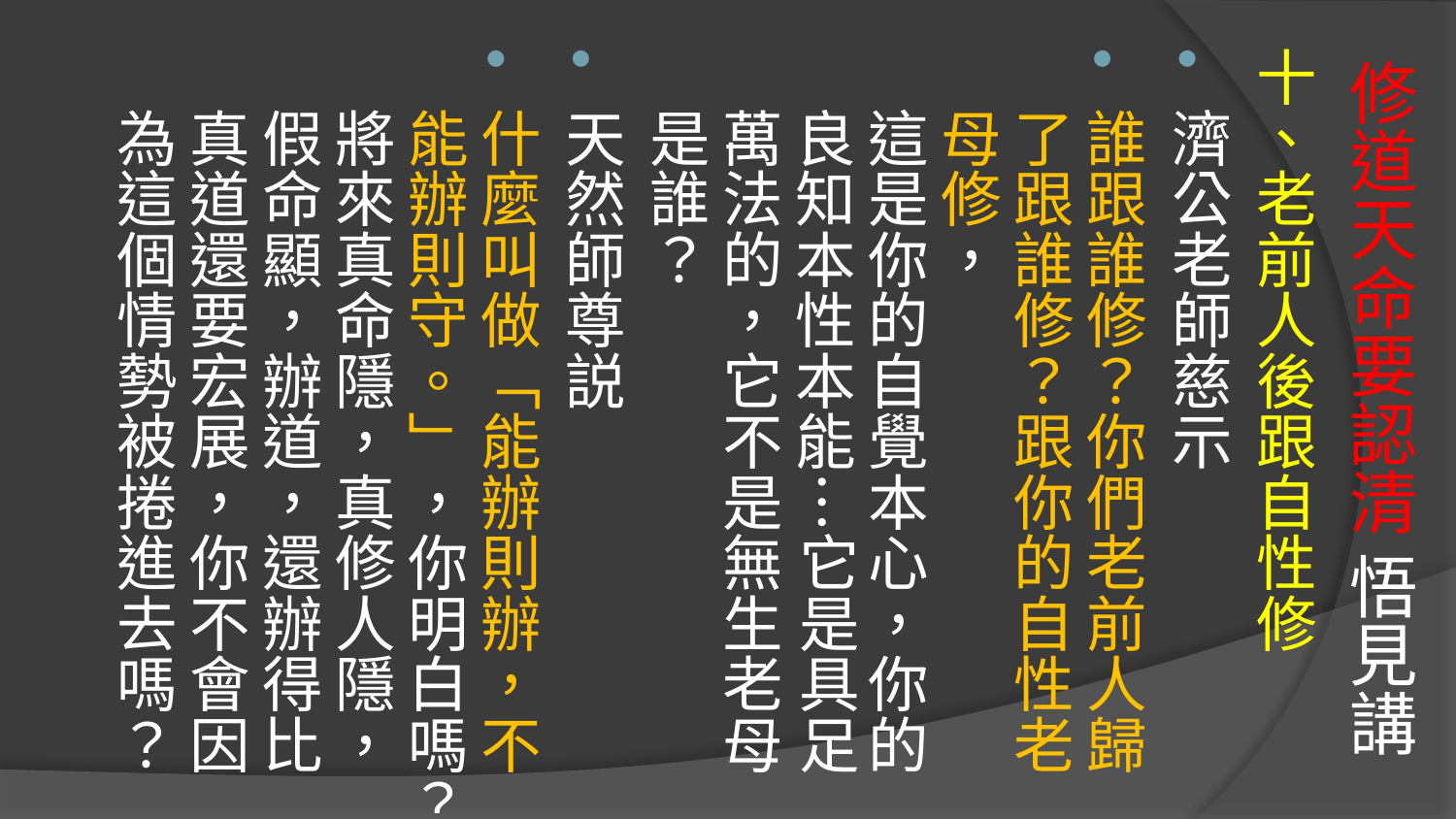

# 修道天命要認清 悟見講
十、老前人後跟自性修
濟公老師慈示
誰跟誰修？你們老前人歸了跟誰修？跟你的自性老母修，
這是你的自覺本心，你的良知本性本能…它是具足萬法的，它不是無生老母是誰？
天然師尊説
什麼叫做「能辦則辦，不能辦則守。」，你明白嗎？將來真命隱，真修人隱，假命顯，辦道，還辦得比真道還要宏展，你不會因為這個情勢被捲進去嗎？